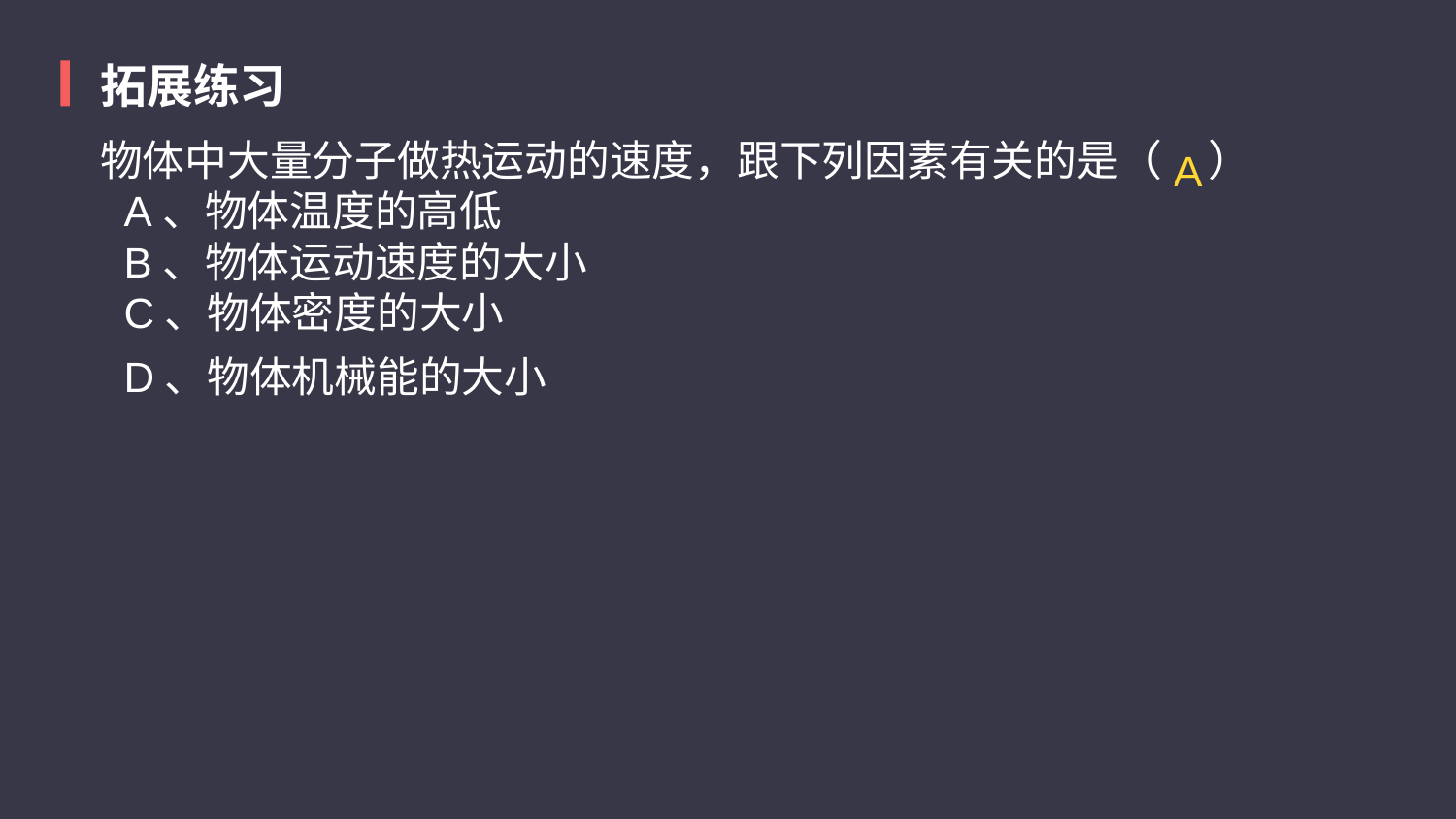

拓展练习

A
物体中大量分子做热运动的速度，跟下列因素有关的是（     ）
  A、物体温度的高低
  B、物体运动速度的大小
  C、物体密度的大小
  D、物体机械能的大小